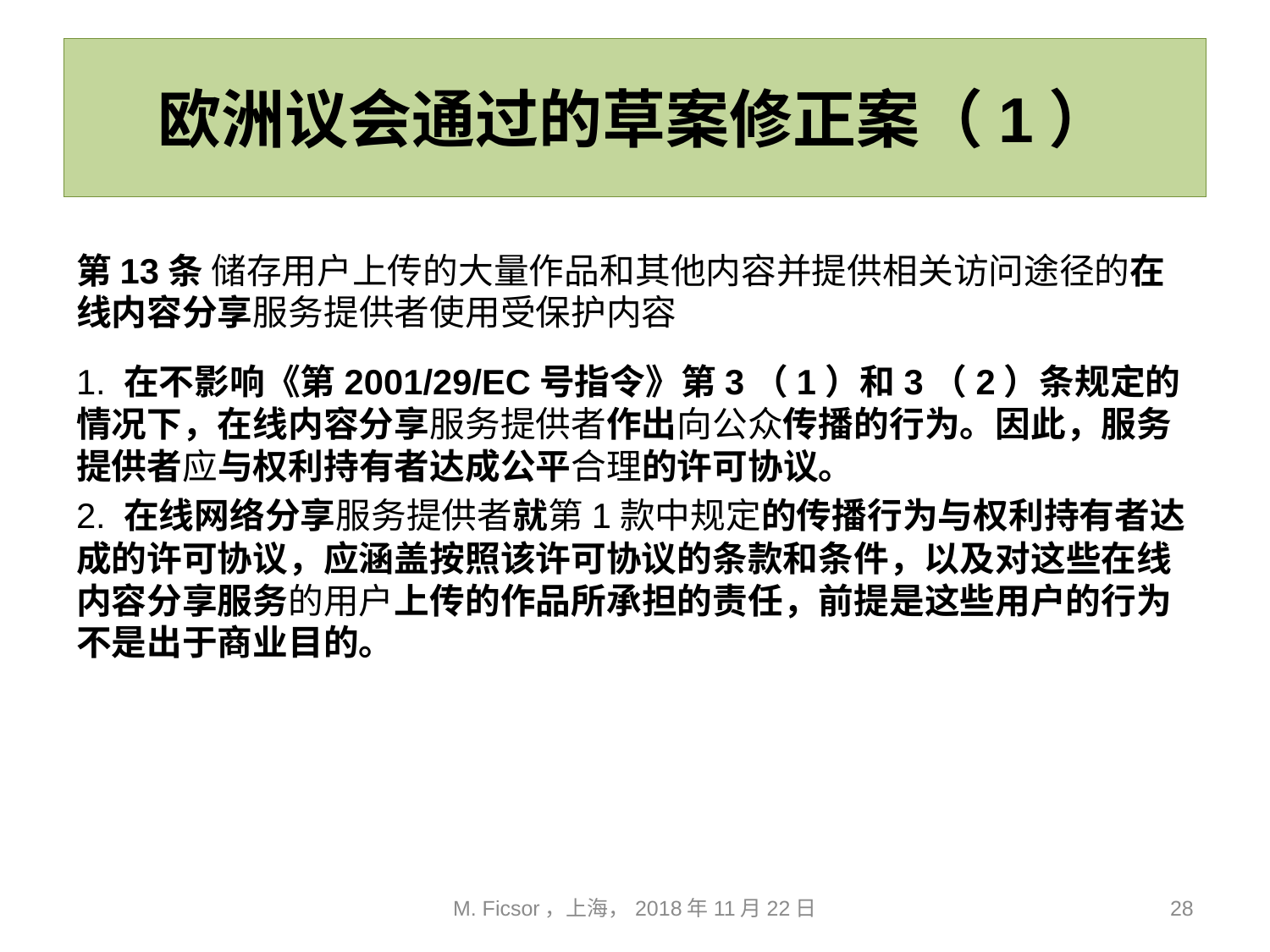

# 欧洲议会通过的草案修正案（1）

第13条 储存用户上传的大量作品和其他内容并提供相关访问途径的在线内容分享服务提供者使用受保护内容

1. 在不影响《第2001/29/EC号指令》第3（1）和3（2）条规定的情况下，在线内容分享服务提供者作出向公众传播的行为。因此，服务提供者应与权利持有者达成公平合理的许可协议。
2. 在线网络分享服务提供者就第1款中规定的传播行为与权利持有者达成的许可协议，应涵盖按照该许可协议的条款和条件，以及对这些在线内容分享服务的用户上传的作品所承担的责任，前提是这些用户的行为不是出于商业目的。

M. Ficsor，上海，2018年11月22日
28